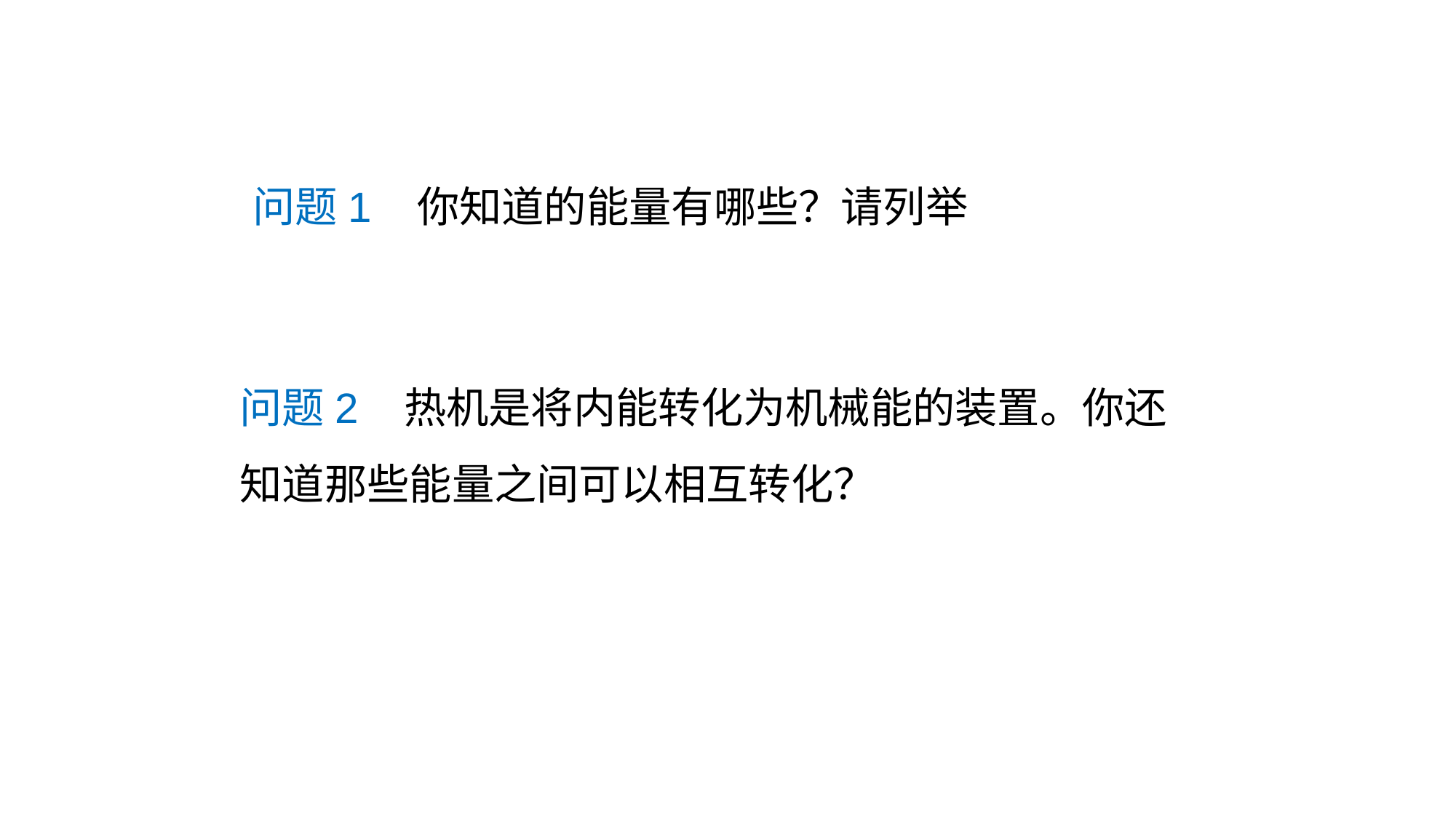

问题1   你知道的能量有哪些？请列举
问题2   热机是将内能转化为机械能的装置。你还知道那些能量之间可以相互转化？